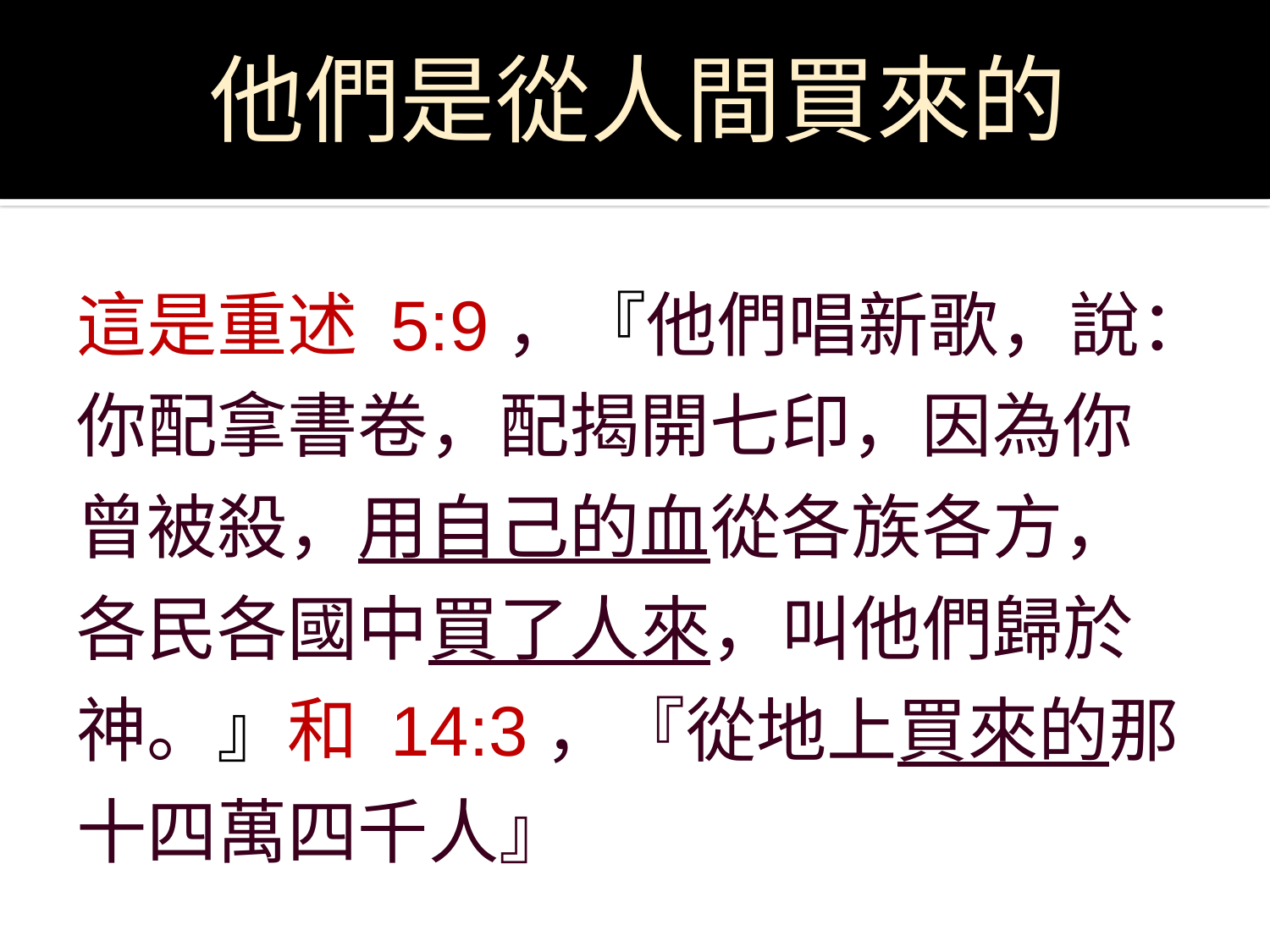

# 他們是從人間買來的
這是重述 5:9，『他們唱新歌，說：你配拿書卷，配揭開七印，因為你曾被殺，用自己的血從各族各方，各民各國中買了人來，叫他們歸於神。』和 14:3，『從地上買來的那十四萬四千人』